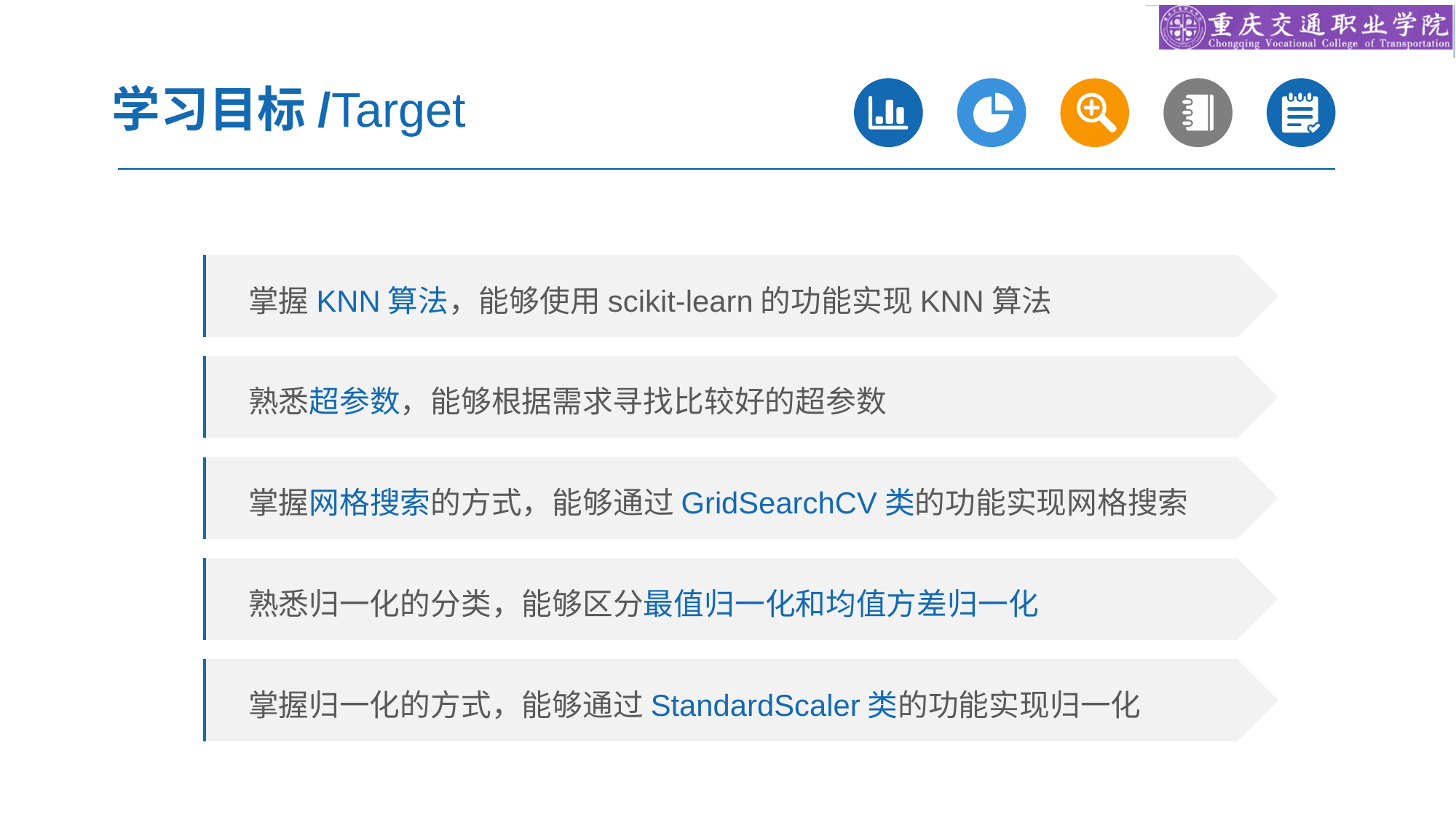

学习目标/Target
    掌握KNN算法，能够使用scikit-learn的功能实现KNN算法

    熟悉超参数，能够根据需求寻找比较好的超参数

    掌握网格搜索的方式，能够通过GridSearchCV类的功能实现网格搜索

    熟悉归一化的分类，能够区分最值归一化和均值方差归一化

    掌握归一化的方式，能够通过StandardScaler类的功能实现归一化